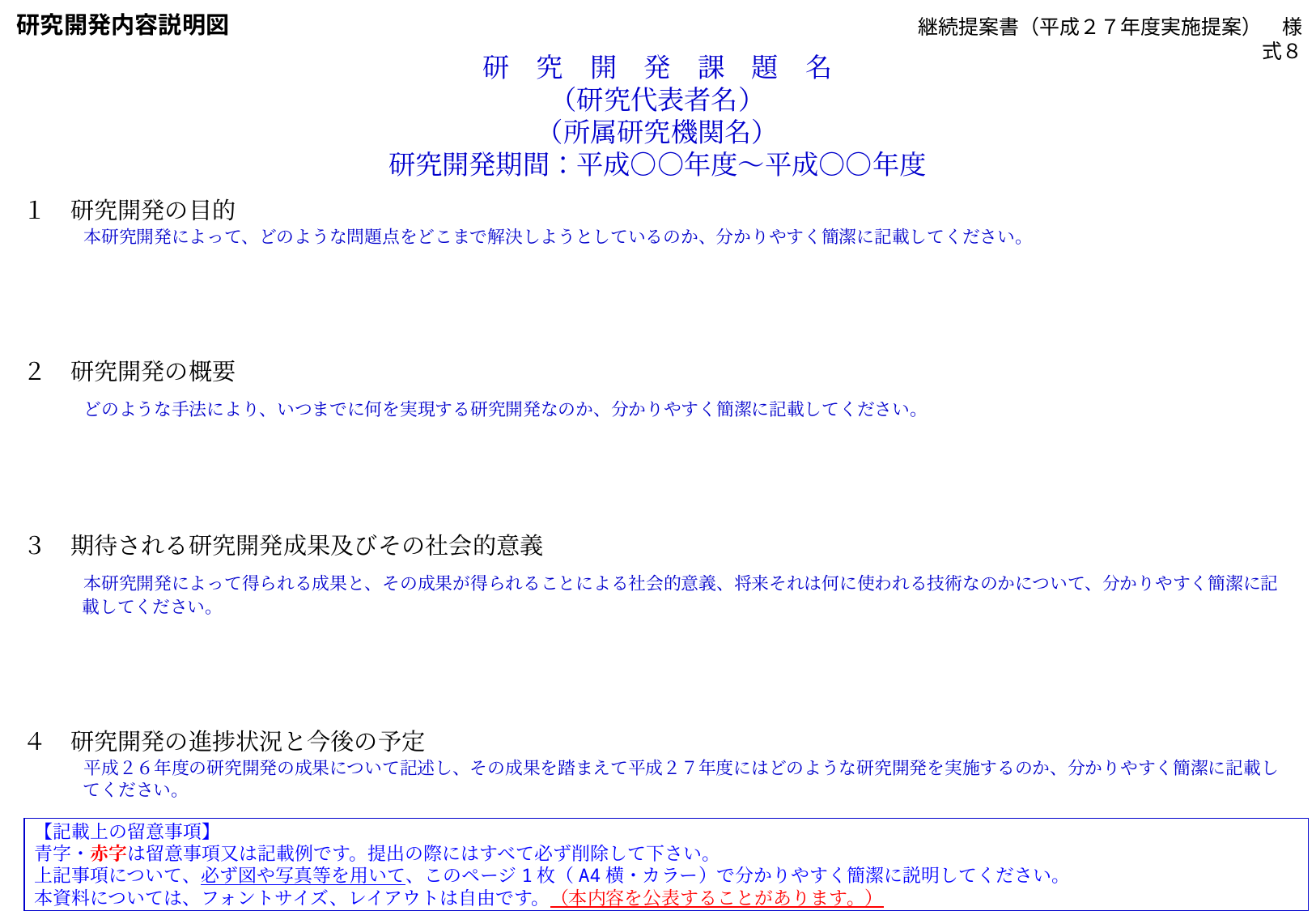

研究開発内容説明図
継続提案書（平成２７年度実施提案）　様式８

研　究　開　発　課　題　名
（研究代表者名）
（所属研究機関名）
研究開発期間：平成○○年度～平成○○年度
１　研究開発の目的
　　　本研究開発によって、どのような問題点をどこまで解決しようとしているのか、分かりやすく簡潔に記載してください。

２　研究開発の概要
　　どのような手法により、いつまでに何を実現する研究開発なのか、分かりやすく簡潔に記載してください。

３　期待される研究開発成果及びその社会的意義
　　本研究開発によって得られる成果と、その成果が得られることによる社会的意義、将来それは何に使われる技術なのかについて、分かりやすく簡潔に記載してください。

４　研究開発の進捗状況と今後の予定
　　　平成２６年度の研究開発の成果について記述し、その成果を踏まえて平成２７年度にはどのような研究開発を実施するのか、分かりやすく簡潔に記載してください。
【記載上の留意事項】
青字・赤字は留意事項又は記載例です。提出の際にはすべて必ず削除して下さい。
上記事項について、必ず図や写真等を用いて、このページ1枚（A4横・カラー）で分かりやすく簡潔に説明してください。
本資料については、フォントサイズ、レイアウトは自由です。（本内容を公表することがあります。）